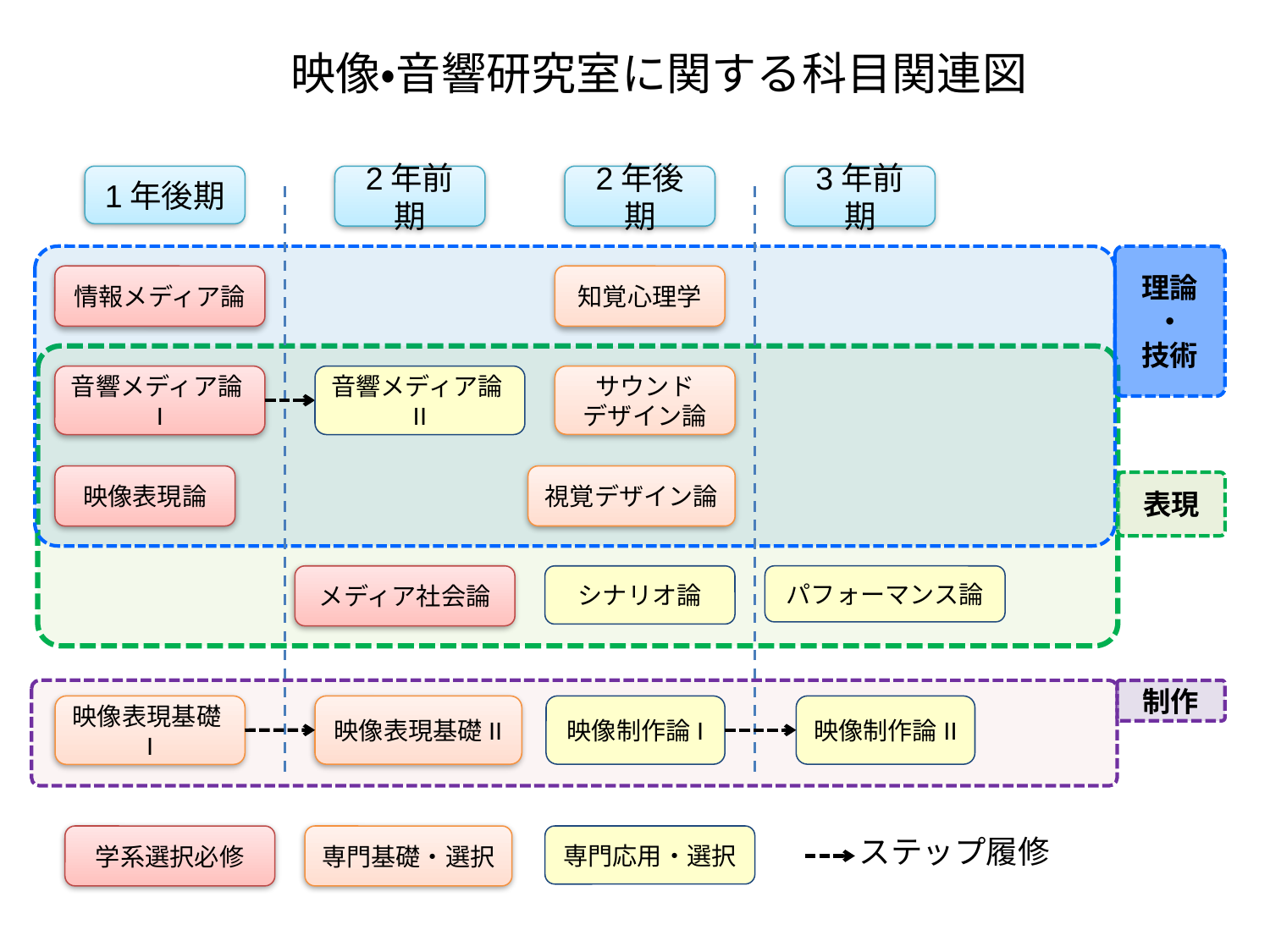

# 映像・音響研究室に関する科目関連図
1年後期
2年前期
2年後期
3年前期

理論
・
技術
情報メディア論
知覚心理学

音響メディア論I
音響メディア論II
サウンド
デザイン論
映像表現論
視覚デザイン論
表現
メディア社会論
シナリオ論
パフォーマンス論

制作
映像表現基礎I
映像表現基礎II
映像制作論I
映像制作論II
学系選択必修
専門基礎・選択
専門応用・選択
ステップ履修